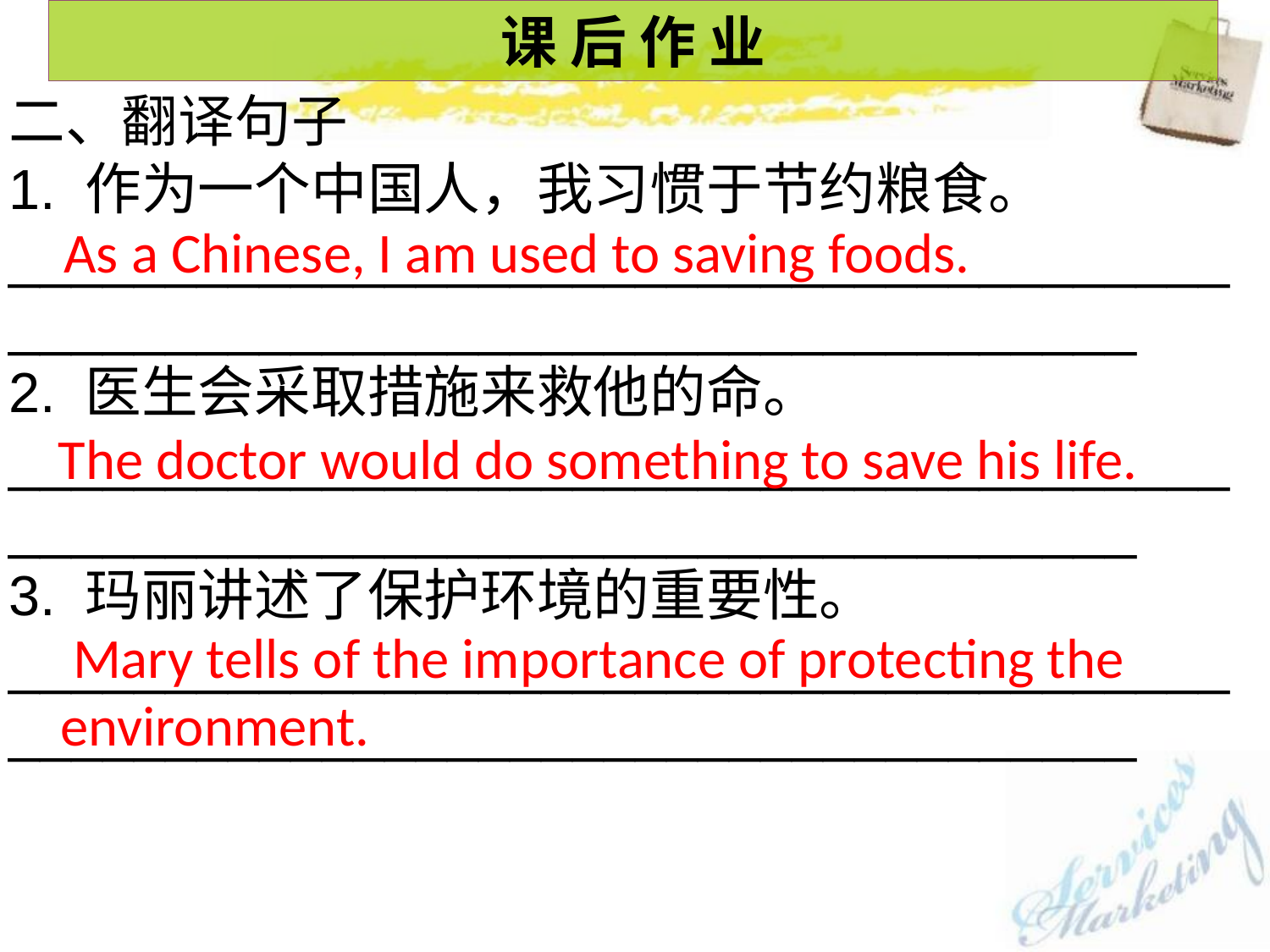

课 后 作 业
二、翻译句子
1. 作为一个中国人，我习惯于节约粮食。
___________________________________________________________________________
2. 医生会采取措施来救他的命。
___________________________________________________________________________
3. 玛丽讲述了保护环境的重要性。
___________________________________________________________________________
As a Chinese, I am used to saving foods.
The doctor would do something to save his life.
 Mary tells of the importance of protecting the environment.